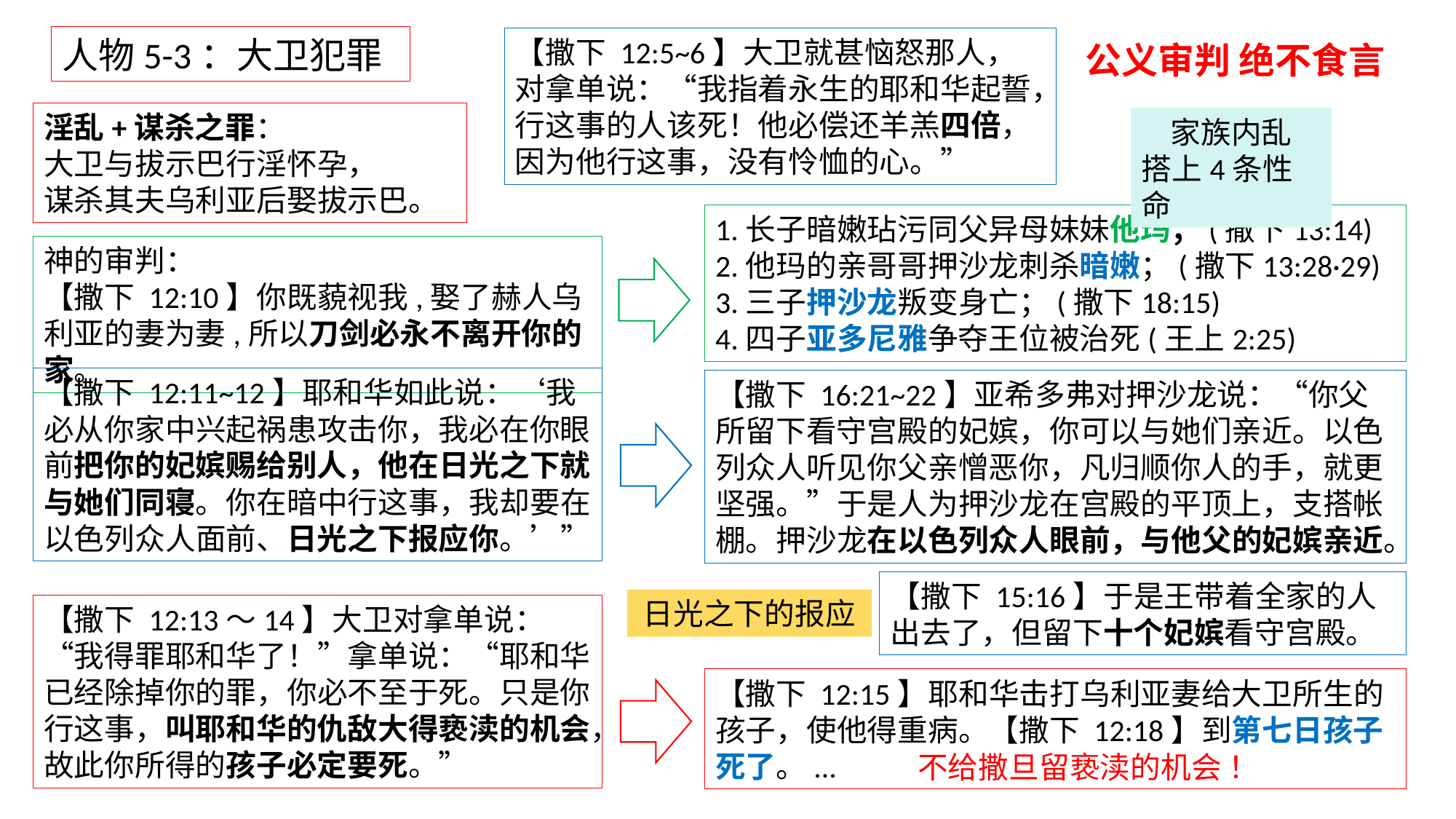

人物5-3：大卫犯罪
【撒下 12:5~6】大卫就甚恼怒那人，对拿单说：“我指着永生的耶和华起誓，行这事的人该死！他必偿还羊羔四倍，因为他行这事，没有怜恤的心。”
公义审判 绝不食言
淫乱+谋杀之罪：
大卫与拔示巴行淫怀孕，
谋杀其夫乌利亚后娶拔示巴。
家族内乱
搭上4条性命
1.长子暗嫩玷污同父异母妹妹他玛；(撒下13:14)
2.他玛的亲哥哥押沙龙刺杀暗嫩；(撒下13:28·29)
3.三子押沙龙叛变身亡；(撒下18:15)
4.四子亚多尼雅争夺王位被治死(王上2:25)
神的审判：
【撒下 12:10】你既藐视我,娶了赫人乌利亚的妻为妻,所以刀剑必永不离开你的家。

【撒下 12:11~12】耶和华如此说：‘我必从你家中兴起祸患攻击你，我必在你眼前把你的妃嫔赐给别人，他在日光之下就与她们同寝。你在暗中行这事，我却要在以色列众人面前、日光之下报应你。’”
【撒下 16:21~22】亚希多弗对押沙龙说：“你父所留下看守宫殿的妃嫔，你可以与她们亲近。以色列众人听见你父亲憎恶你，凡归顺你人的手，就更坚强。”于是人为押沙龙在宫殿的平顶上，支搭帐棚。押沙龙在以色列众人眼前，与他父的妃嫔亲近。

【撒下 15:16】于是王带着全家的人出去了，但留下十个妃嫔看守宫殿。
日光之下的报应
【撒下 12:13～14】大卫对拿单说：“我得罪耶和华了！”拿单说：“耶和华已经除掉你的罪，你必不至于死。只是你行这事，叫耶和华的仇敌大得亵渎的机会，故此你所得的孩子必定要死。”
【撒下 12:15】耶和华击打乌利亚妻给大卫所生的孩子，使他得重病。【撒下 12:18】到第七日孩子死了。...

不给撒旦留亵渎的机会 ！